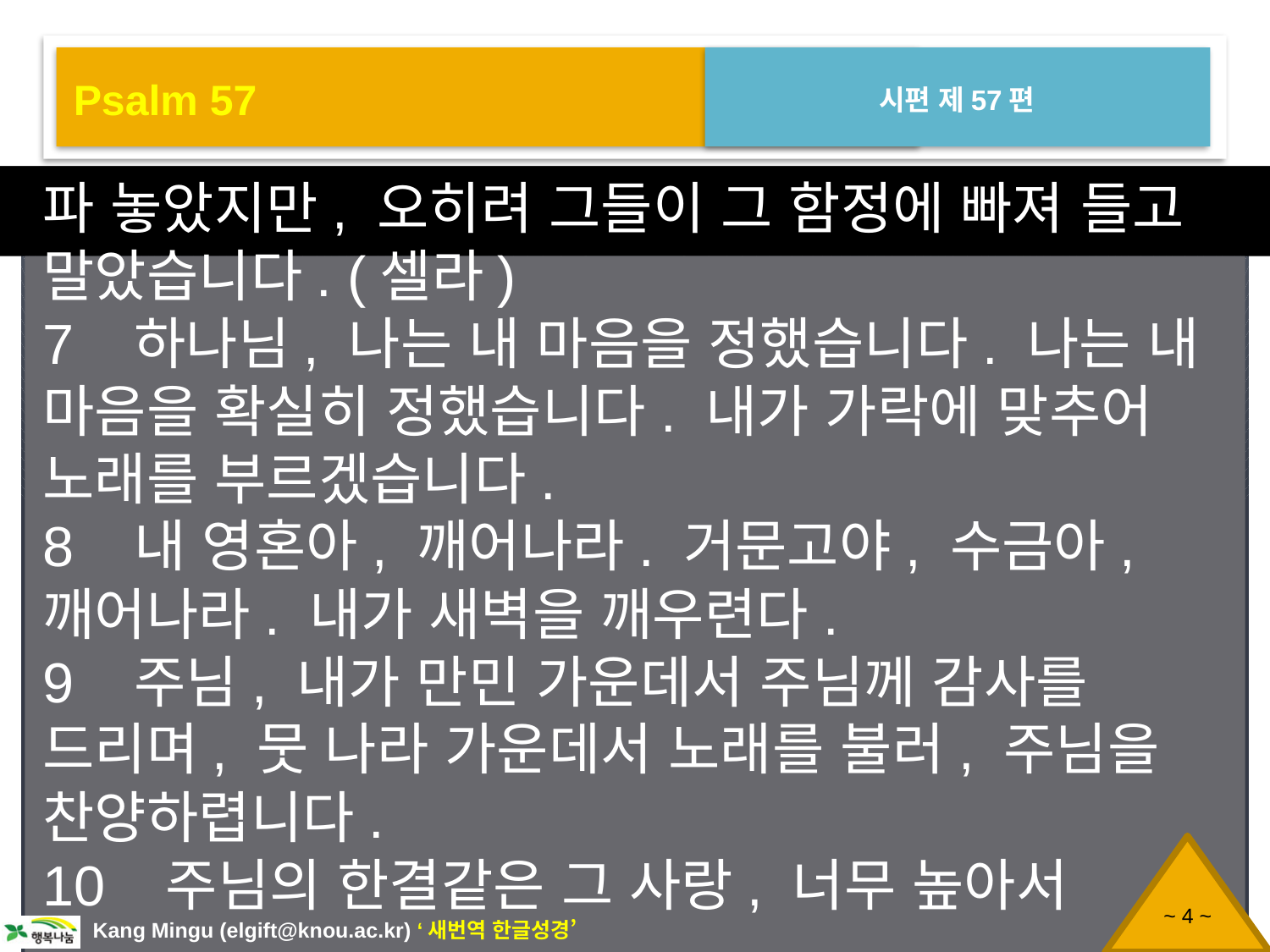

Psalm 57
시편 제57편
파 놓았지만, 오히려 그들이 그 함정에 빠져 들고 말았습니다. (셀라)
7   하나님, 나는 내 마음을 정했습니다. 나는 내 마음을 확실히 정했습니다. 내가 가락에 맞추어 노래를 부르겠습니다.
8   내 영혼아, 깨어나라. 거문고야, 수금아, 깨어나라. 내가 새벽을 깨우련다.
9   주님, 내가 만민 가운데서 주님께 감사를 드리며, 뭇 나라 가운데서 노래를 불러, 주님을 찬양하렵니다.
10   주님의 한결같은 그 사랑, 너무 높아서